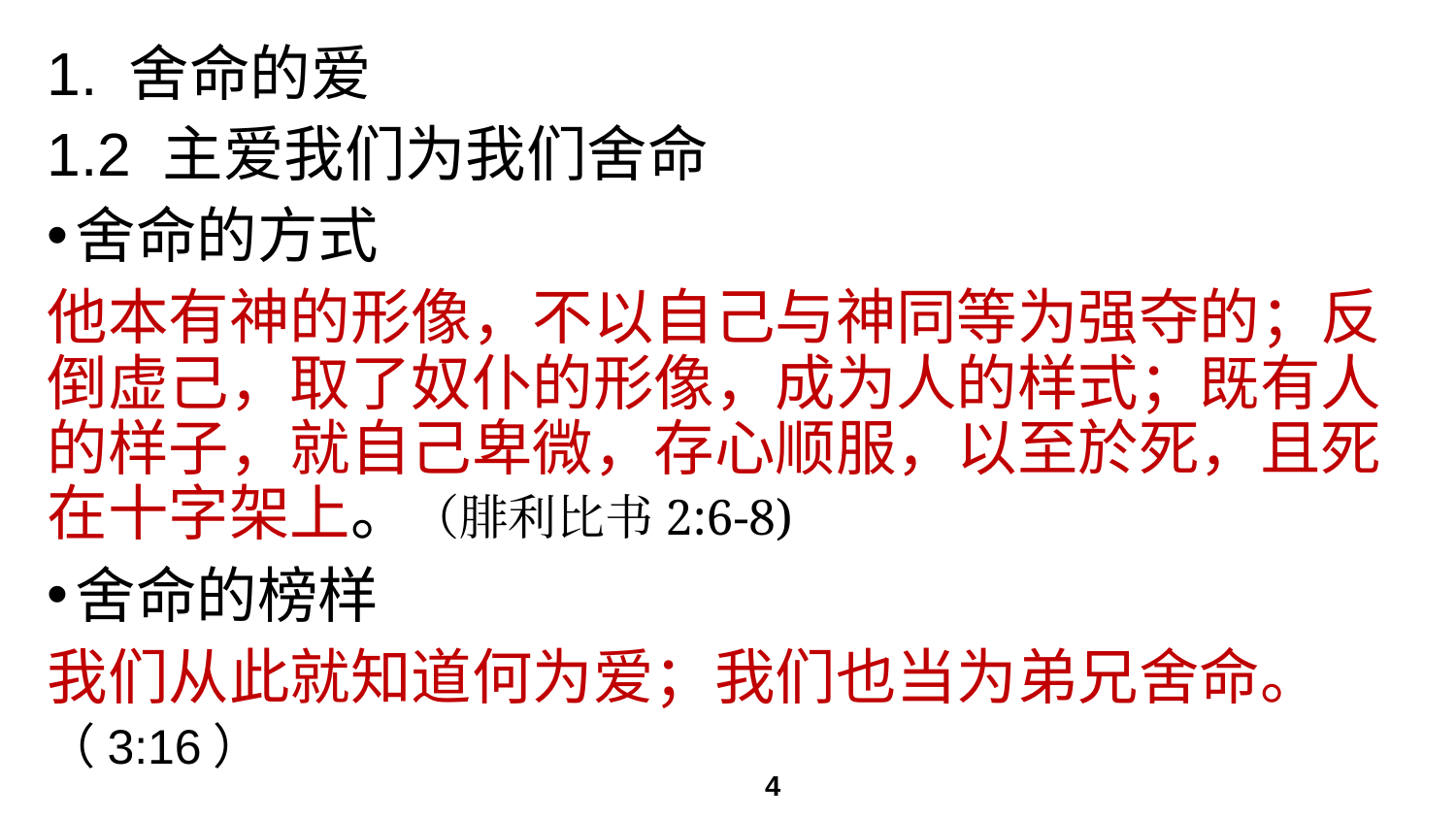

# 1. 舍命的爱
1.2 主爱我们为我们舍命
舍命的方式
他本有神的形像，不以自己与神同等为强夺的；反倒虚己，取了奴仆的形像，成为人的样式；既有人的样子，就自己卑微，存心顺服，以至於死，且死在十字架上。（腓利比书2:6-8)
舍命的榜样
我们从此就知道何为爱；我们也当为弟兄舍命。
（3:16）
4